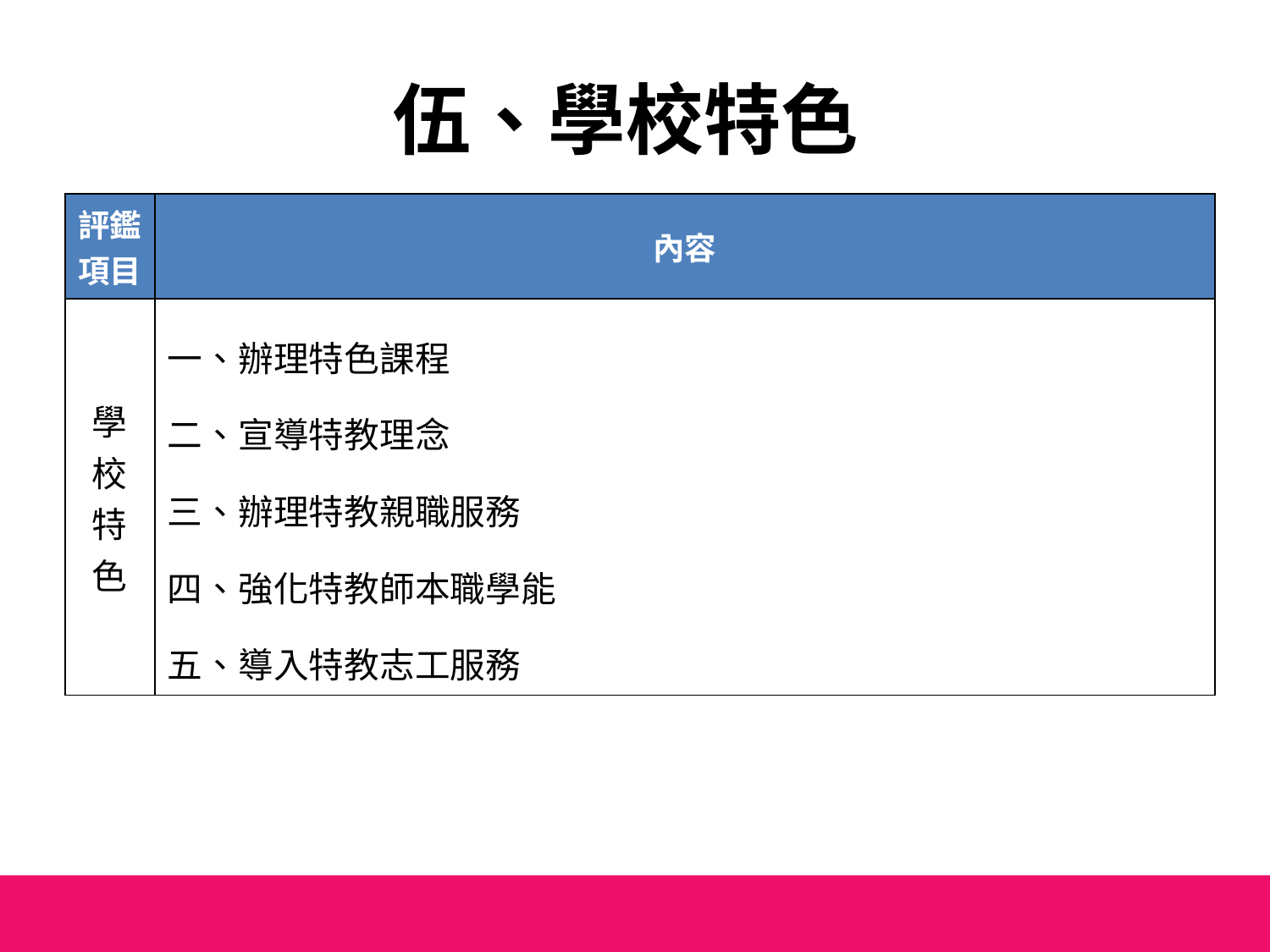

# 伍、學校特色
| 評鑑項目 | 內容 |
| --- | --- |
| 學校特色 | 一、辦理特色課程 二、宣導特教理念 三、辦理特教親職服務 四、強化特教師本職學能 五、導入特教志工服務 |